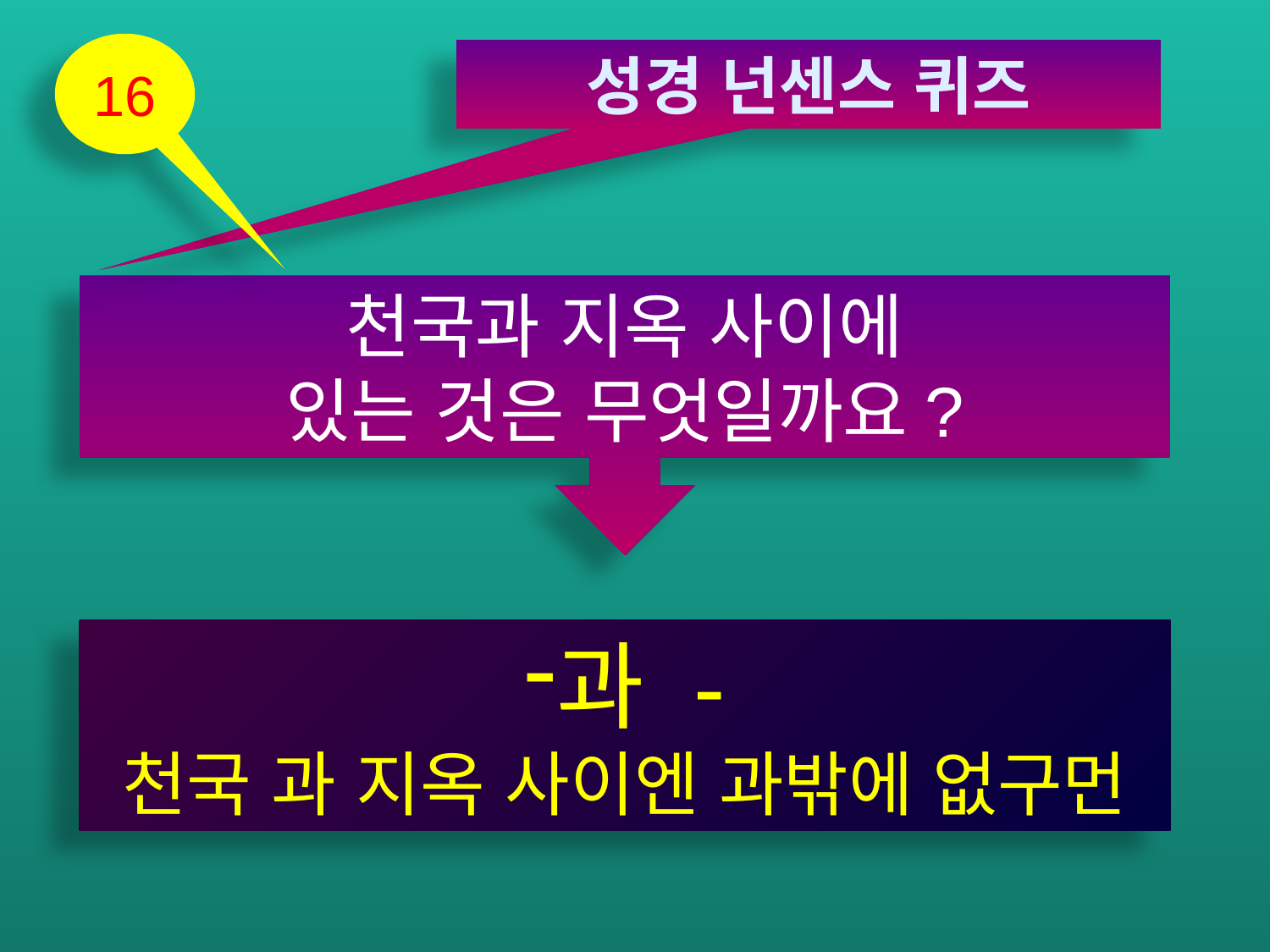

16
성경 넌센스 퀴즈
천국과 지옥 사이에
있는 것은 무엇일까요?
과 -
천국 과 지옥 사이엔 과밖에 없구먼